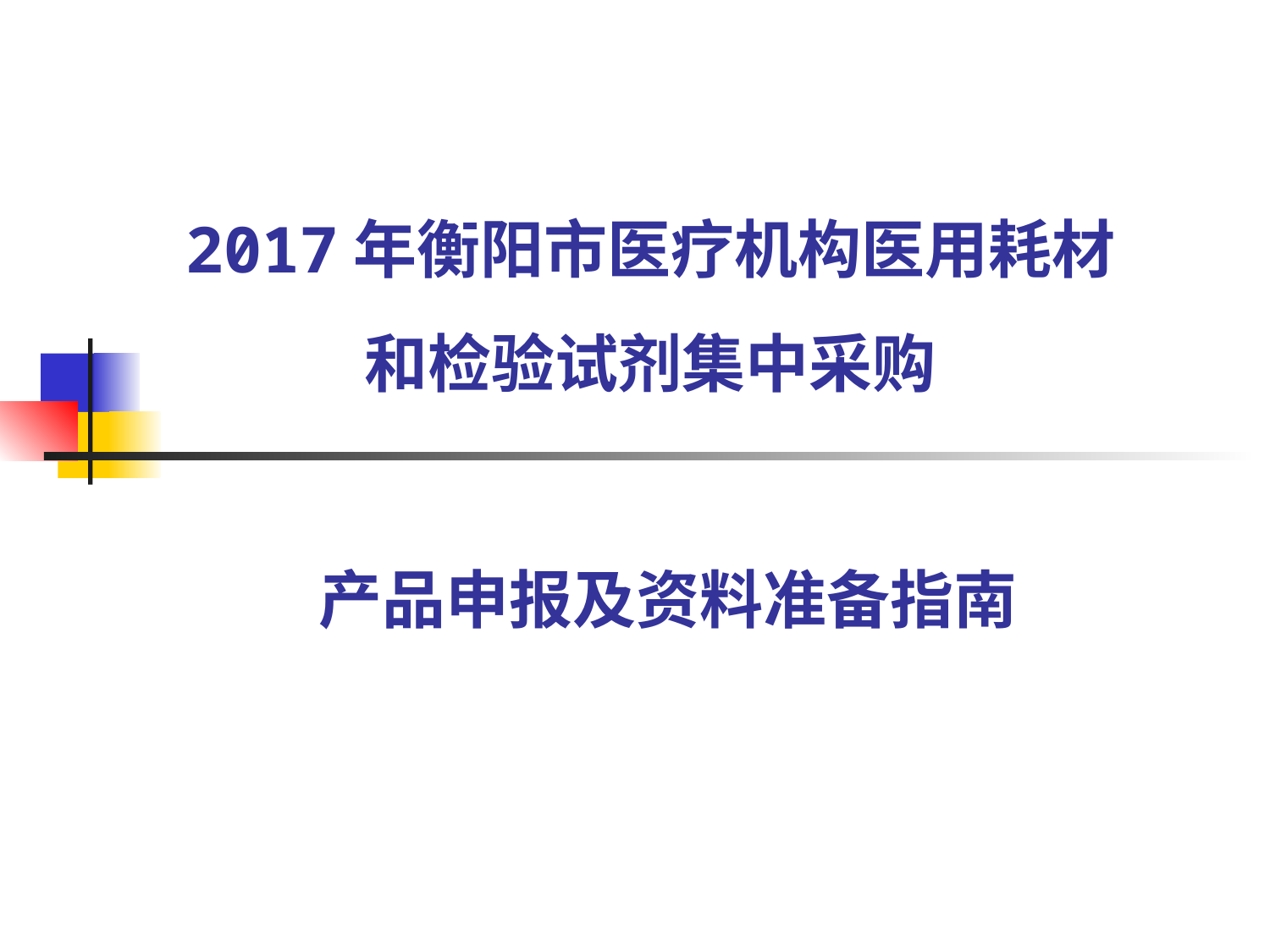

# 2017年衡阳市医疗机构医用耗材 和检验试剂集中采购
产品申报及资料准备指南